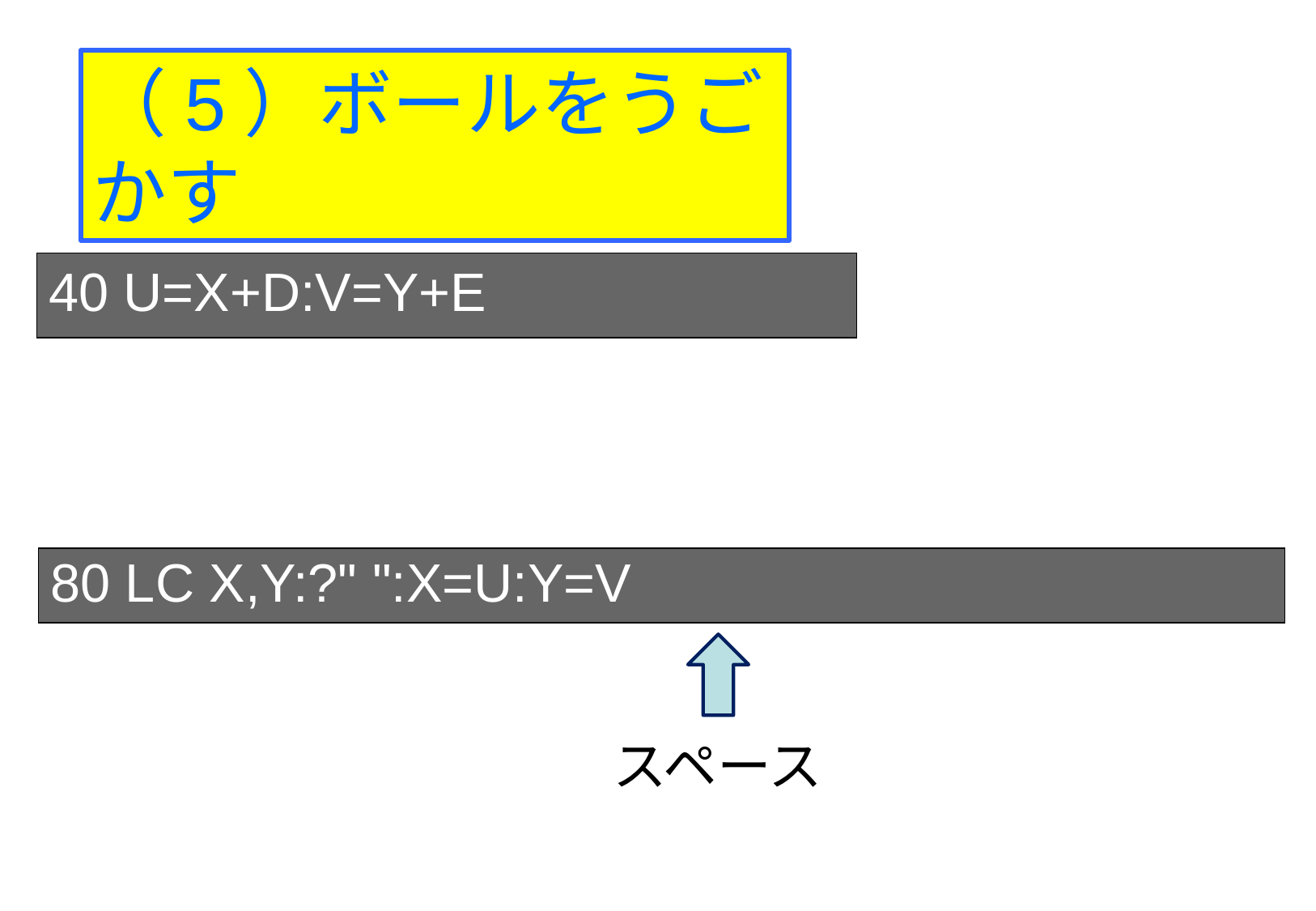

（5）ボールをうごかす
40 U=X+D:V=Y+E
80 LC X,Y:?" ":X=U:Y=V

スペース